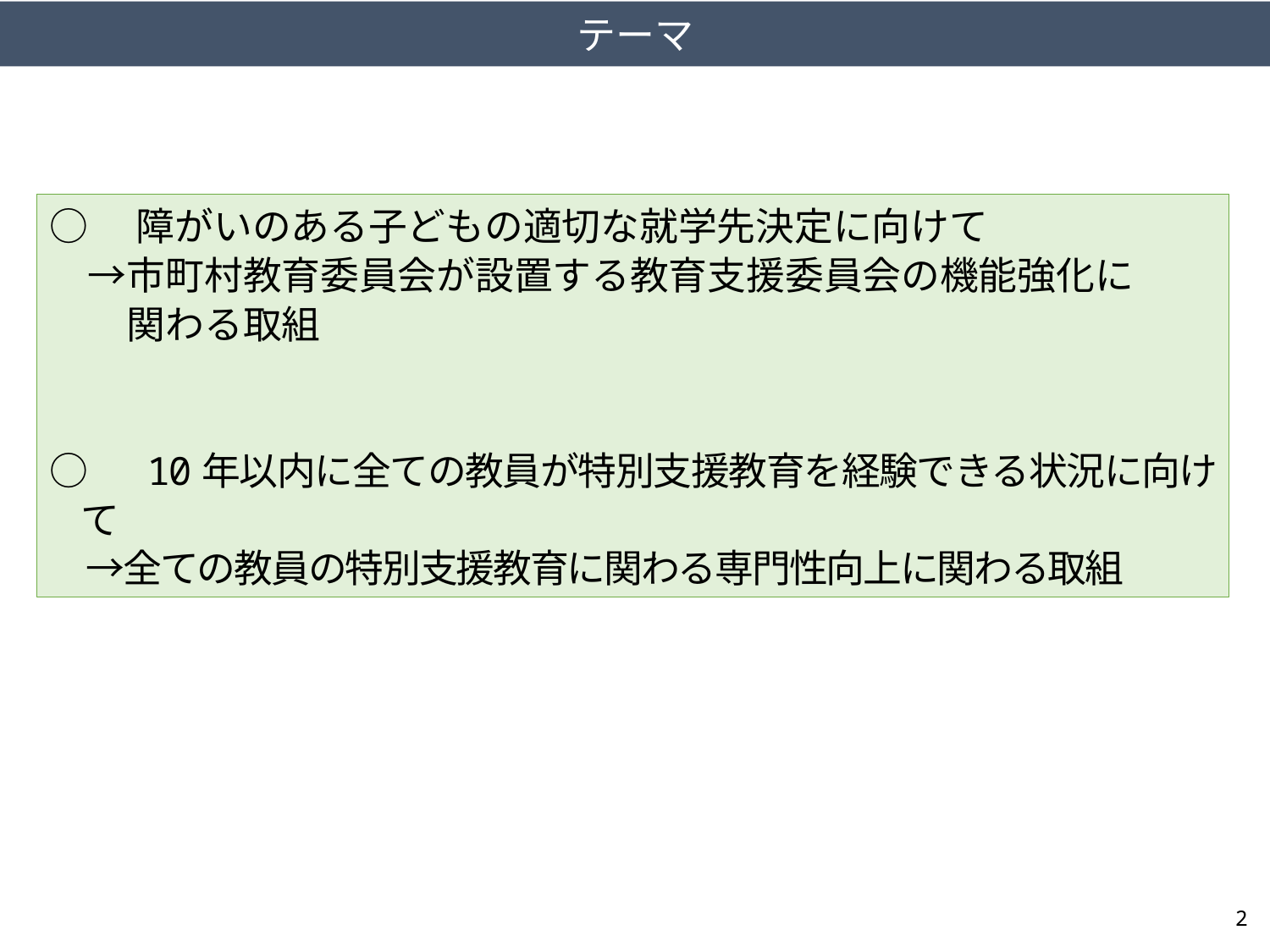

テーマ
○　障がいのある子どもの適切な就学先決定に向けて
　→市町村教育委員会が設置する教育支援委員会の機能強化に
　　関わる取組

○　10年以内に全ての教員が特別支援教育を経験できる状況に向けて
　→全ての教員の特別支援教育に関わる専門性向上に関わる取組
2